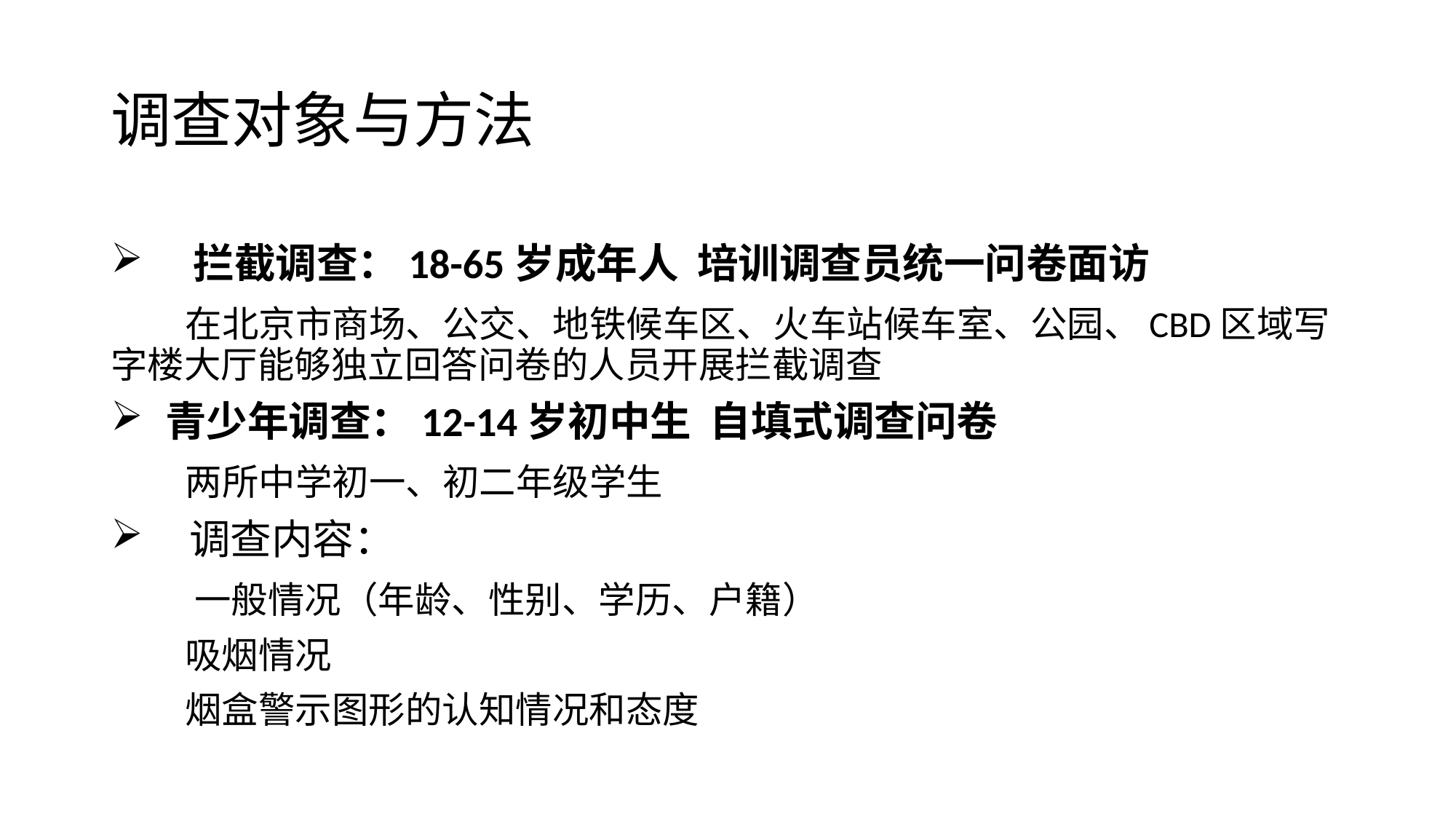

# 调查对象与方法

  拦截调查：18-65岁成年人  培训调查员统一问卷面访
       在北京市商场、公交、地铁候车区、火车站候车室、公园、CBD区域写字楼大厅能够独立回答问卷的人员开展拦截调查
青少年调查：12-14岁初中生  自填式调查问卷
       两所中学初一、初二年级学生
    调查内容：
        一般情况（年龄、性别、学历、户籍）
        吸烟情况
        烟盒警示图形的认知情况和态度